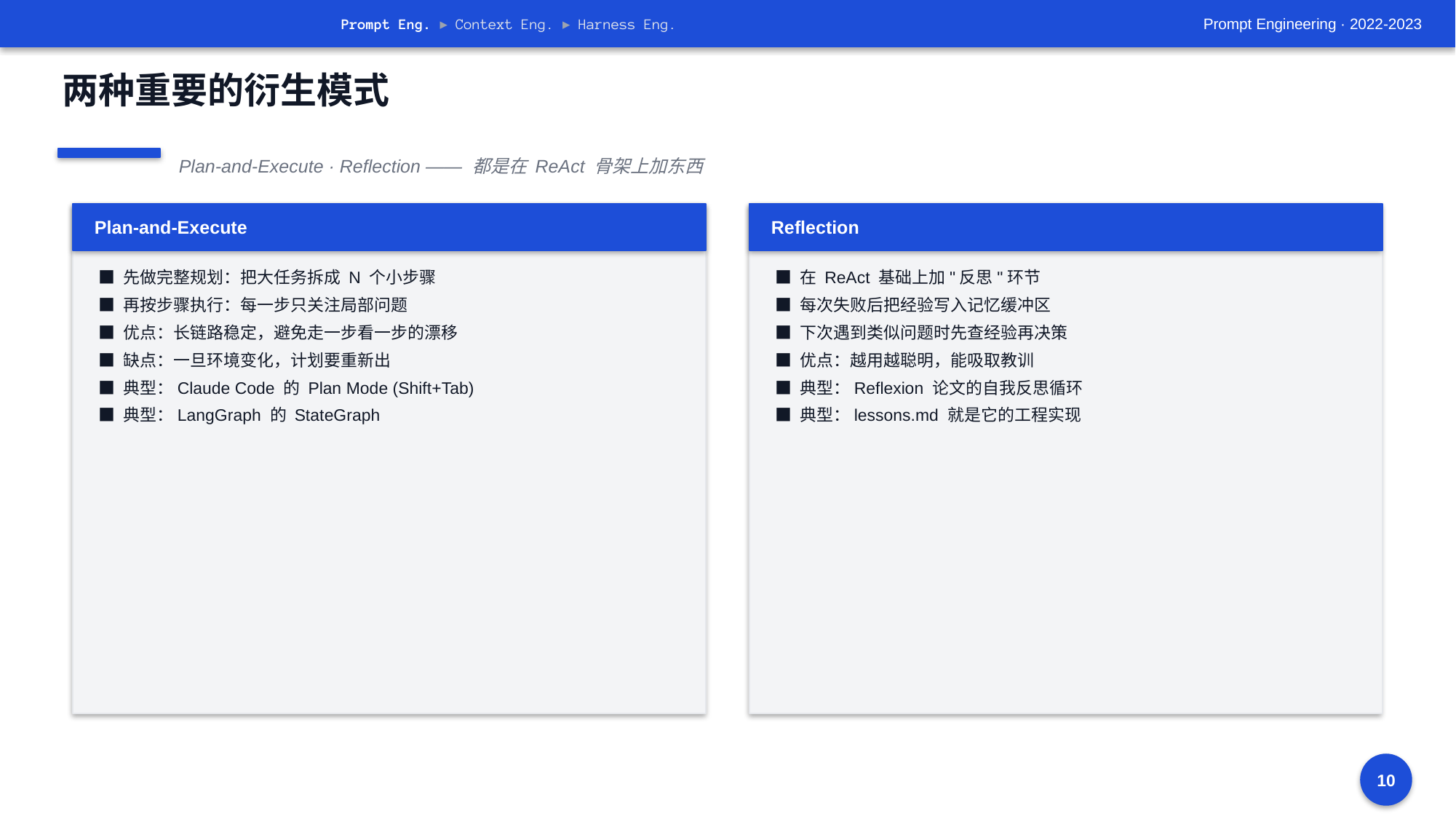

Prompt Eng.  ▸  Context Eng.  ▸  Harness Eng.
Prompt Engineering · 2022-2023
两种重要的衍生模式
Plan-and-Execute · Reflection —— 都是在 ReAct 骨架上加东西

Plan-and-Execute

Reflection
■ 先做完整规划：把大任务拆成 N 个小步骤
■ 再按步骤执行：每一步只关注局部问题
■ 优点：长链路稳定，避免走一步看一步的漂移
■ 缺点：一旦环境变化，计划要重新出
■ 典型：Claude Code 的 Plan Mode (Shift+Tab)
■ 典型：LangGraph 的 StateGraph
■ 在 ReAct 基础上加"反思"环节
■ 每次失败后把经验写入记忆缓冲区
■ 下次遇到类似问题时先查经验再决策
■ 优点：越用越聪明，能吸取教训
■ 典型：Reflexion 论文的自我反思循环
■ 典型：lessons.md 就是它的工程实现

10